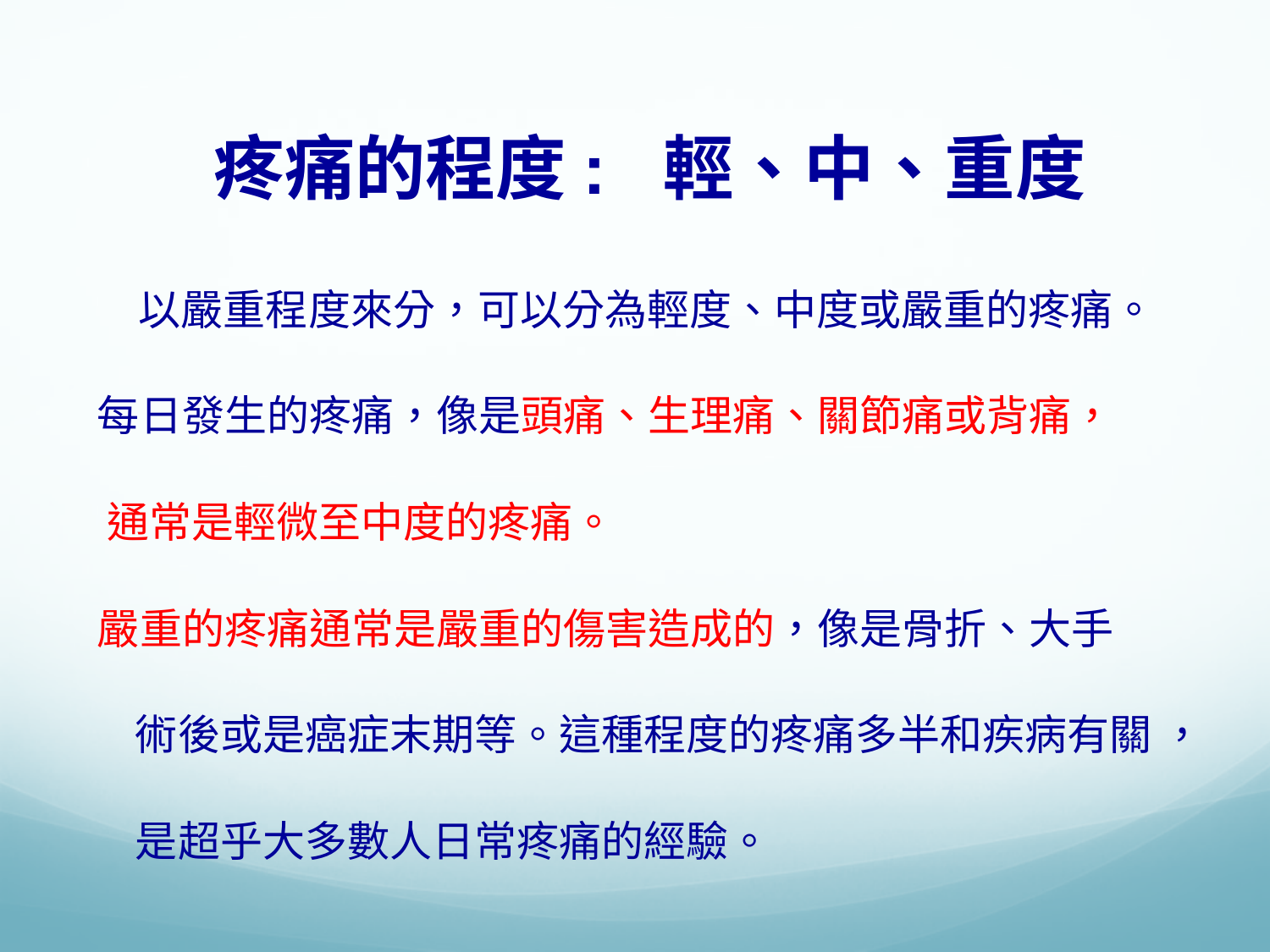

# 疼痛的程度:  輕、中、重度
      以嚴重程度來分，可以分為輕度、中度或嚴重的疼痛。
 每日發生的疼痛，像是頭痛、生理痛、關節痛或背痛，
  通常是輕微至中度的疼痛。
 嚴重的疼痛通常是嚴重的傷害造成的，像是骨折、大手
     術後或是癌症末期等。這種程度的疼痛多半和疾病有關 ，
     是超乎大多數人日常疼痛的經驗。